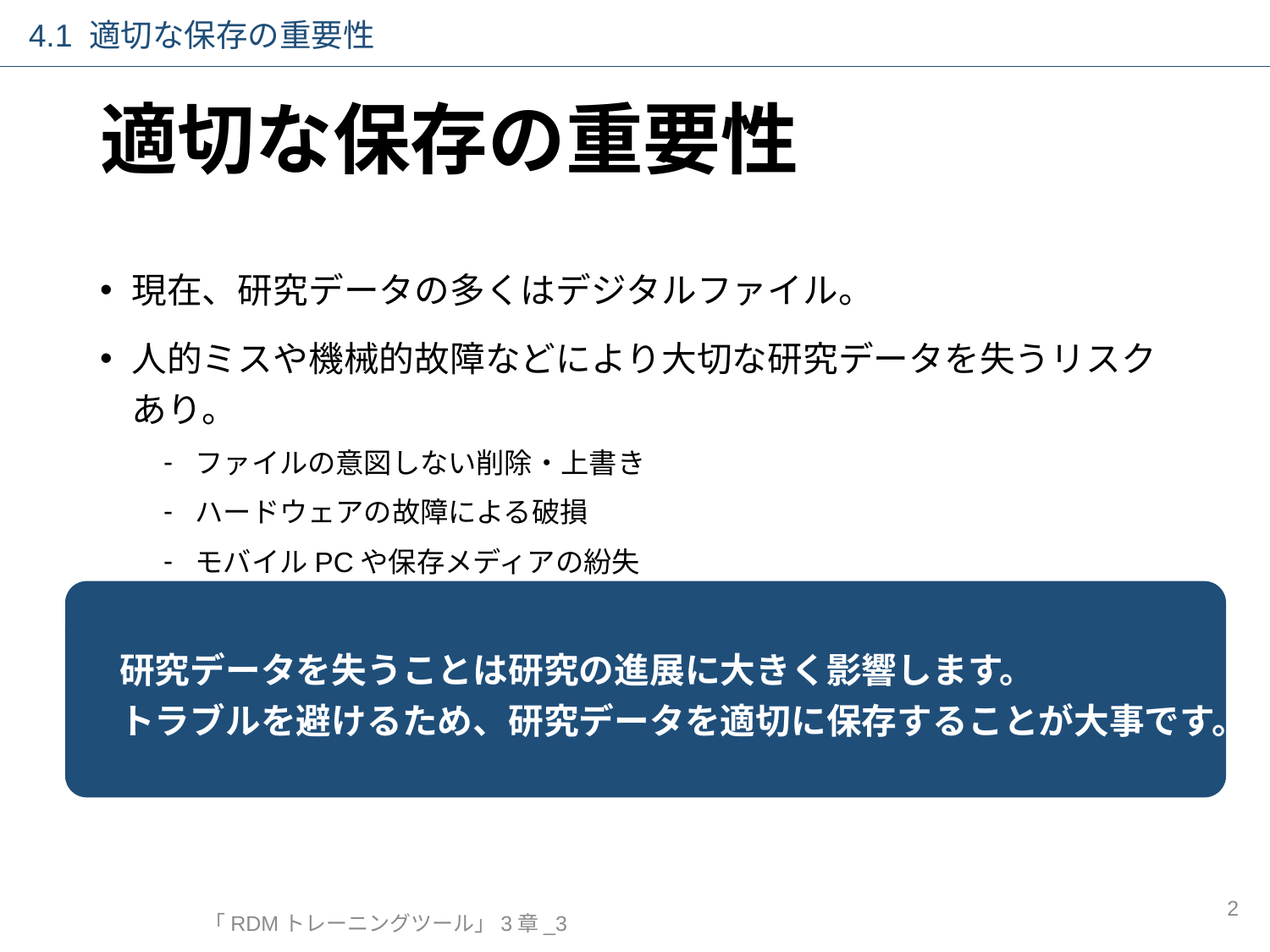

4.1 適切な保存の重要性
# 適切な保存の重要性
現在、研究データの多くはデジタルファイル。
人的ミスや機械的故障などにより大切な研究データを失うリスクあり。
ファイルの意図しない削除・上書き
ハードウェアの故障による破損
モバイルPCや保存メディアの紛失

研究データを失うことは研究の進展に大きく影響します。
トラブルを避けるため、研究データを適切に保存することが大事です。
2
「RDMトレーニングツール」3章_3